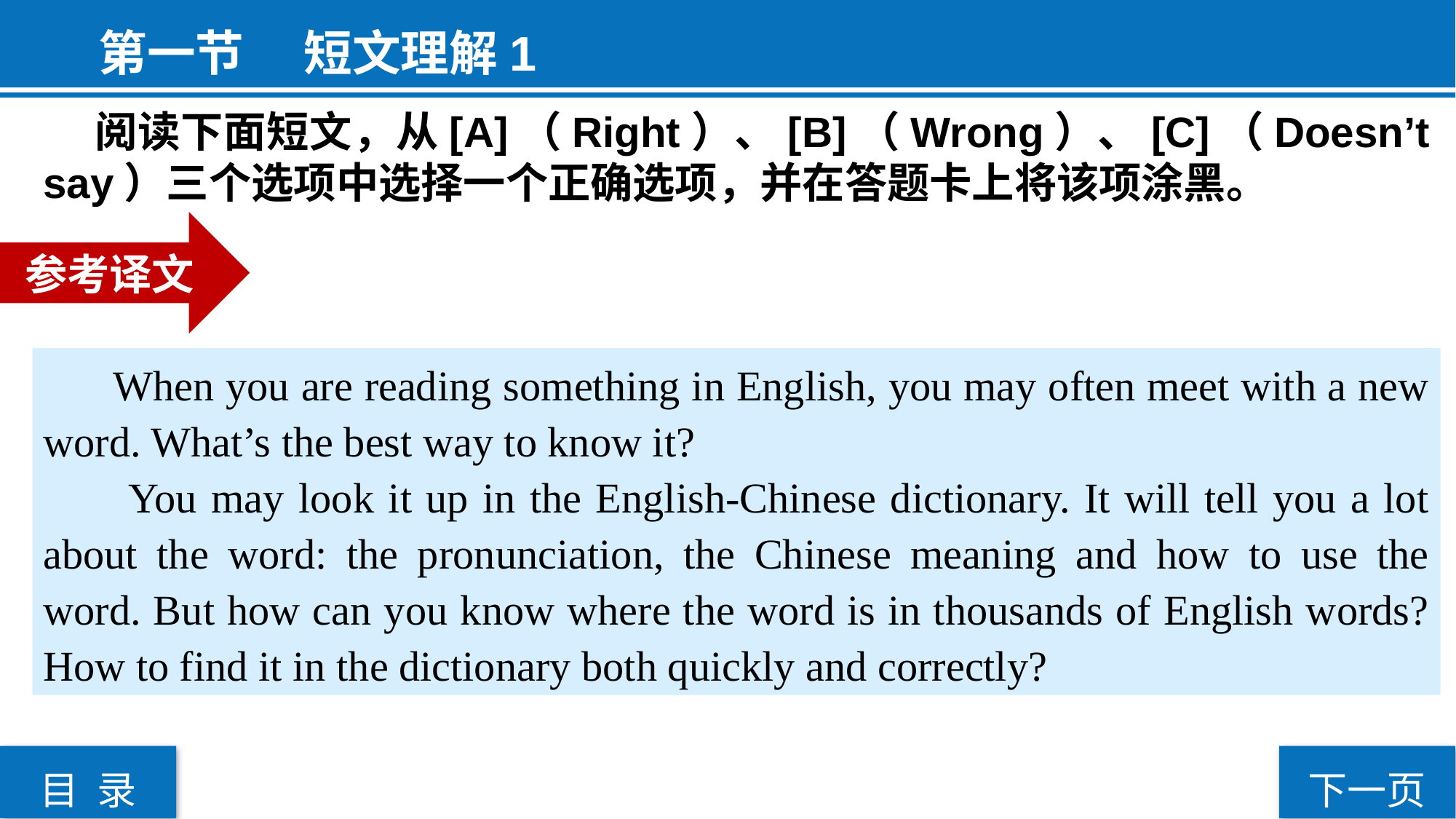

第一节  短文理解1
    阅读下面短文，从[A]（Right）、[B]（Wrong）、[C]（Doesn’t say）三个选项中选择一个正确选项，并在答题卡上将该项涂黑。
参考译文
      When you are reading something in English, you may often meet with a new word. What’s the best way to know it?
      You may look it up in the English-Chinese dictionary. It will tell you a lot about the word: the pronunciation, the Chinese meaning and how to use the word. But how can you know where the word is in thousands of English words? How to find it in the dictionary both quickly and correctly?